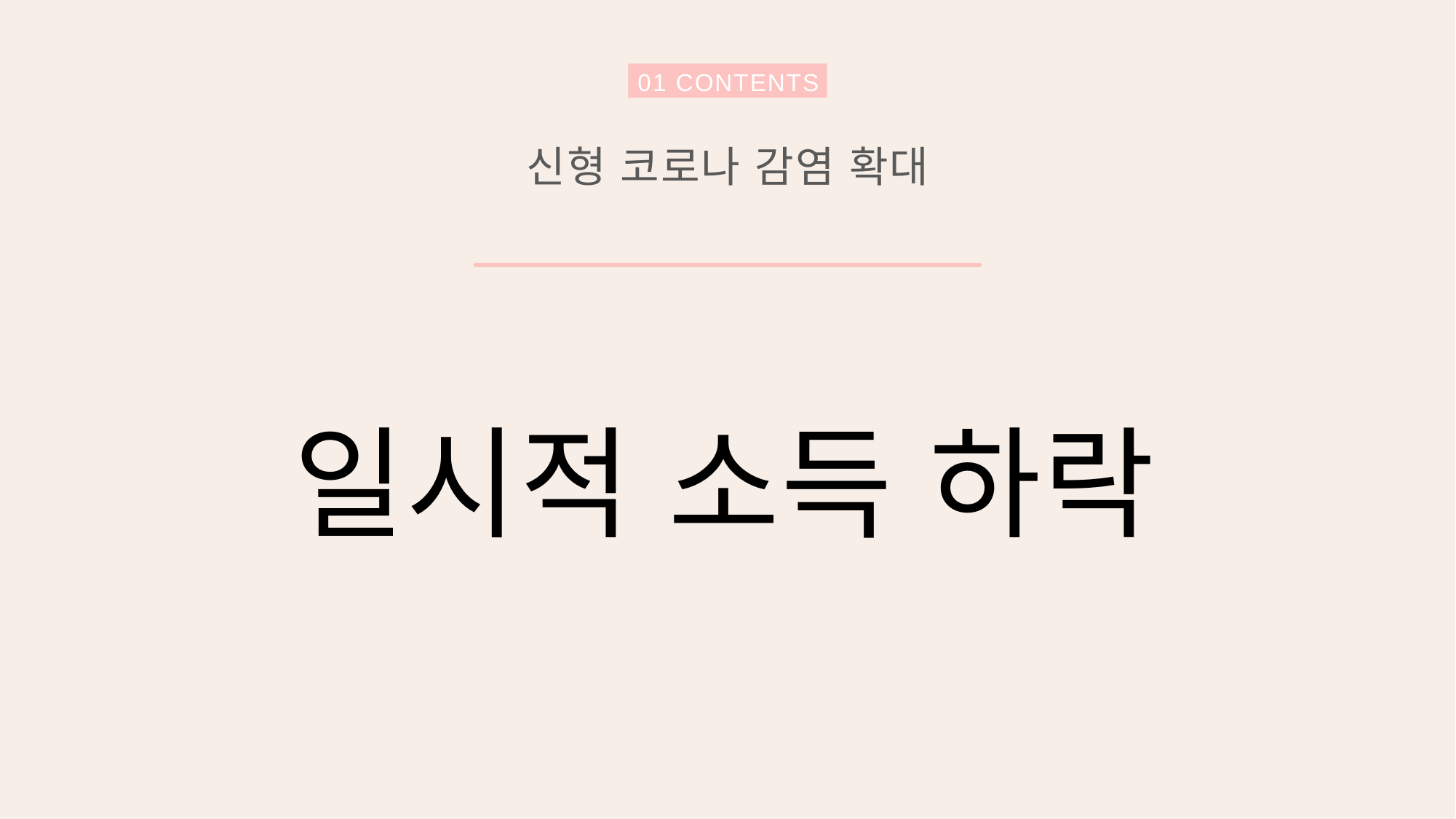

01 CONTENTS
신형 코로나 감염 확대
일시적 소득 하락